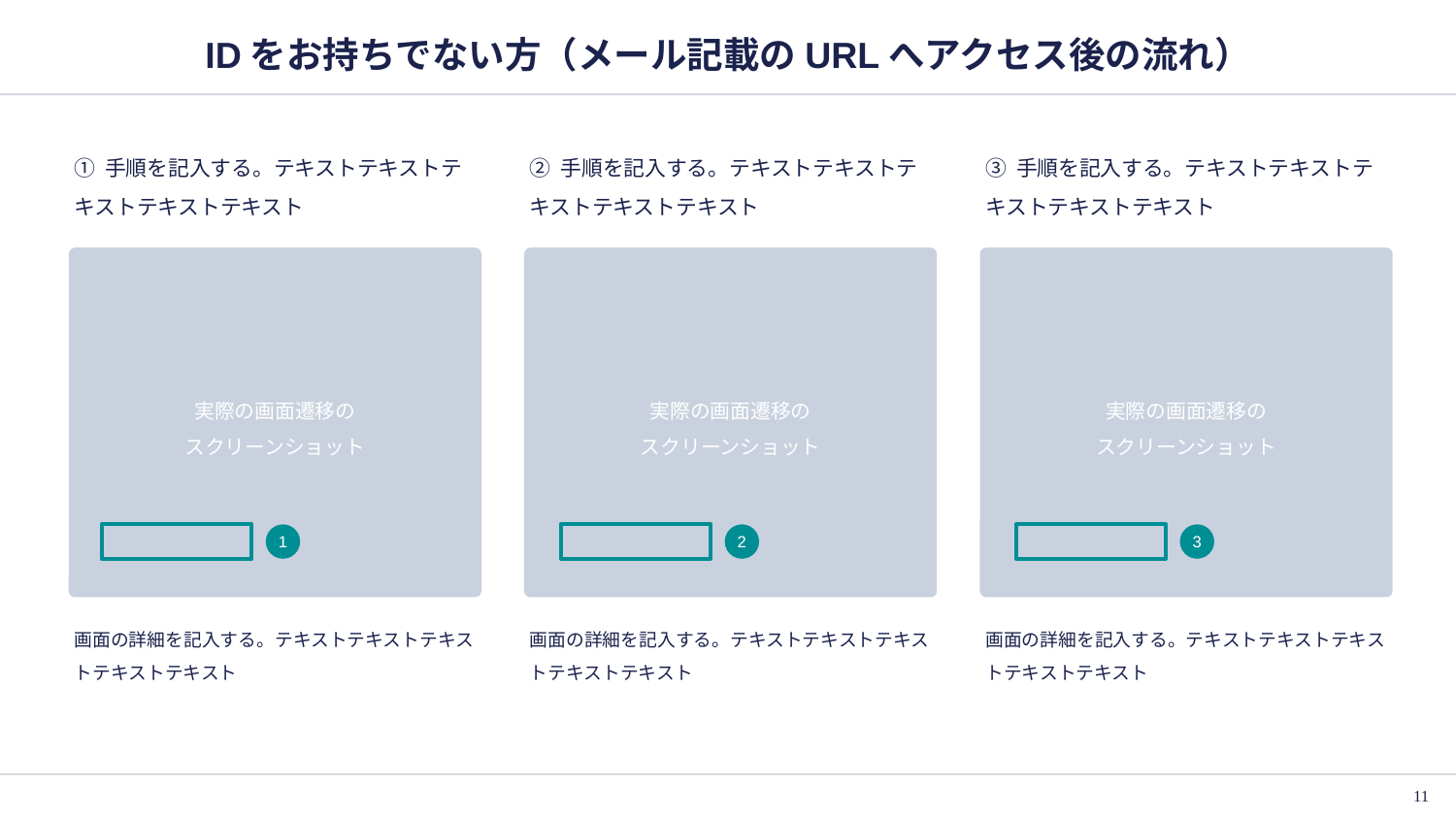

# IDをお持ちでない方（メール記載のURLへアクセス後の流れ）
① 手順を記入する。テキストテキストテキストテキストテキスト
② 手順を記入する。テキストテキストテキストテキストテキスト
③ 手順を記入する。テキストテキストテキストテキストテキスト
実際の画面遷移の
スクリーンショット
実際の画面遷移の
スクリーンショット
実際の画面遷移の
スクリーンショット

1

2

3
画面の詳細を記入する。テキストテキストテキストテキストテキスト
画面の詳細を記入する。テキストテキストテキストテキストテキスト
画面の詳細を記入する。テキストテキストテキストテキストテキスト
11